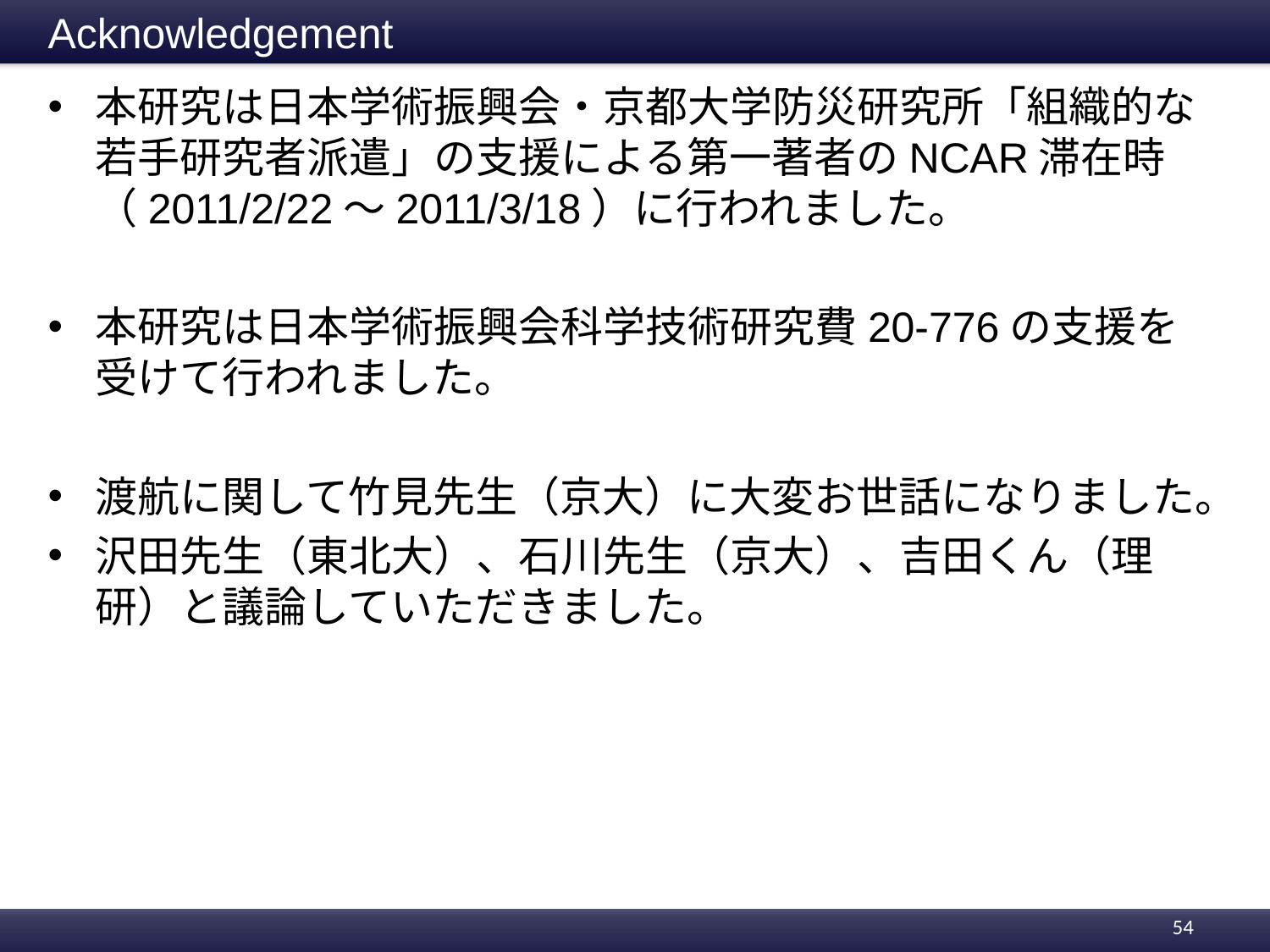

# Acknowledgement
本研究は日本学術振興会・京都大学防災研究所「組織的な若手研究者派遣」の支援による第一著者のNCAR滞在時（2011/2/22〜2011/3/18）に行われました。

本研究は日本学術振興会科学技術研究費20-776の支援を受けて行われました。

渡航に関して竹見先生（京大）に大変お世話になりました。
沢田先生（東北大）、石川先生（京大）、吉田くん（理研）と議論していただきました。
54